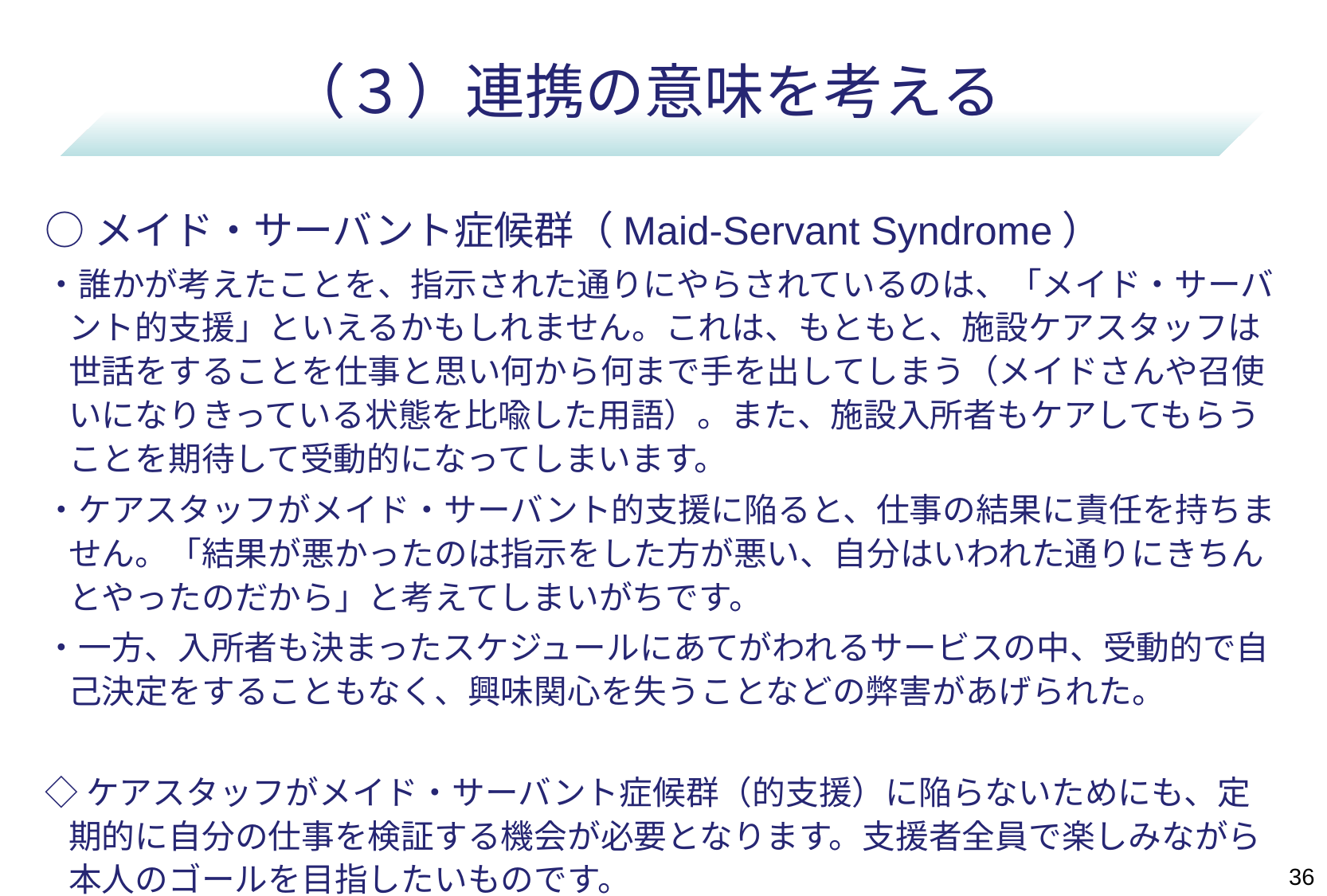

# （３）連携の意味を考える

○メイド・サーバント症候群（Maid-Servant Syndrome）
・誰かが考えたことを、指示された通りにやらされているのは、「メイド・サーバント的支援」といえるかもしれません。これは、もともと、施設ケアスタッフは世話をすることを仕事と思い何から何まで手を出してしまう（メイドさんや召使いになりきっている状態を比喩した用語）。また、施設入所者もケアしてもらうことを期待して受動的になってしまいます。
・ケアスタッフがメイド・サーバント的支援に陥ると、仕事の結果に責任を持ちません。「結果が悪かったのは指示をした方が悪い、自分はいわれた通りにきちんとやったのだから」と考えてしまいがちです。
・一方、入所者も決まったスケジュールにあてがわれるサービスの中、受動的で自己決定をすることもなく、興味関心を失うことなどの弊害があげられた。

◇ケアスタッフがメイド・サーバント症候群（的支援）に陥らないためにも、定期的に自分の仕事を検証する機会が必要となります。支援者全員で楽しみながら本人のゴールを目指したいものです。
36